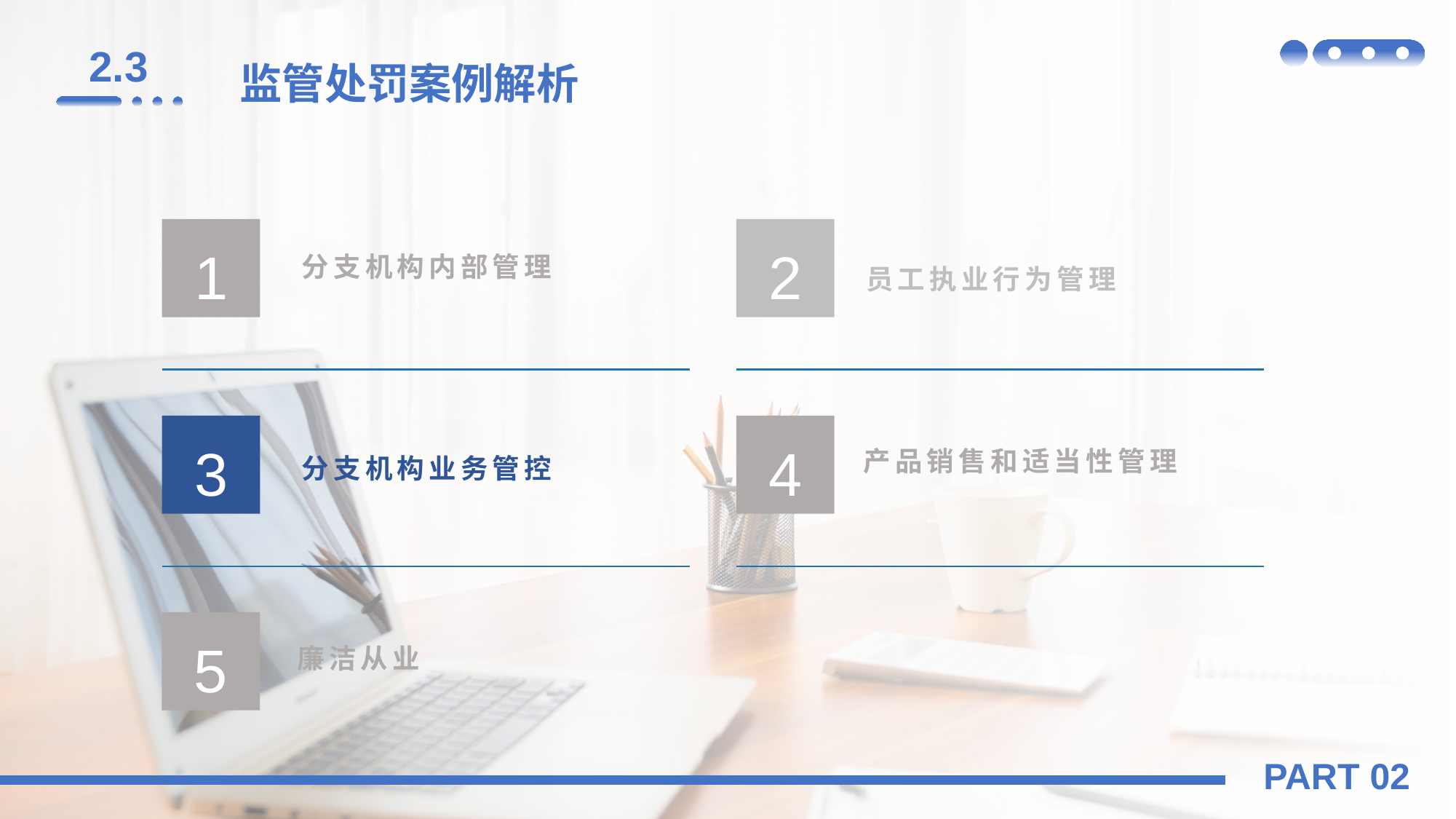

2.3

监管处罚案例解析

分支机构内部管理
1
2
员工执业行为管理
3
4
产品销售和适当性管理
分支机构业务管控
5
廉洁从业
PART 02